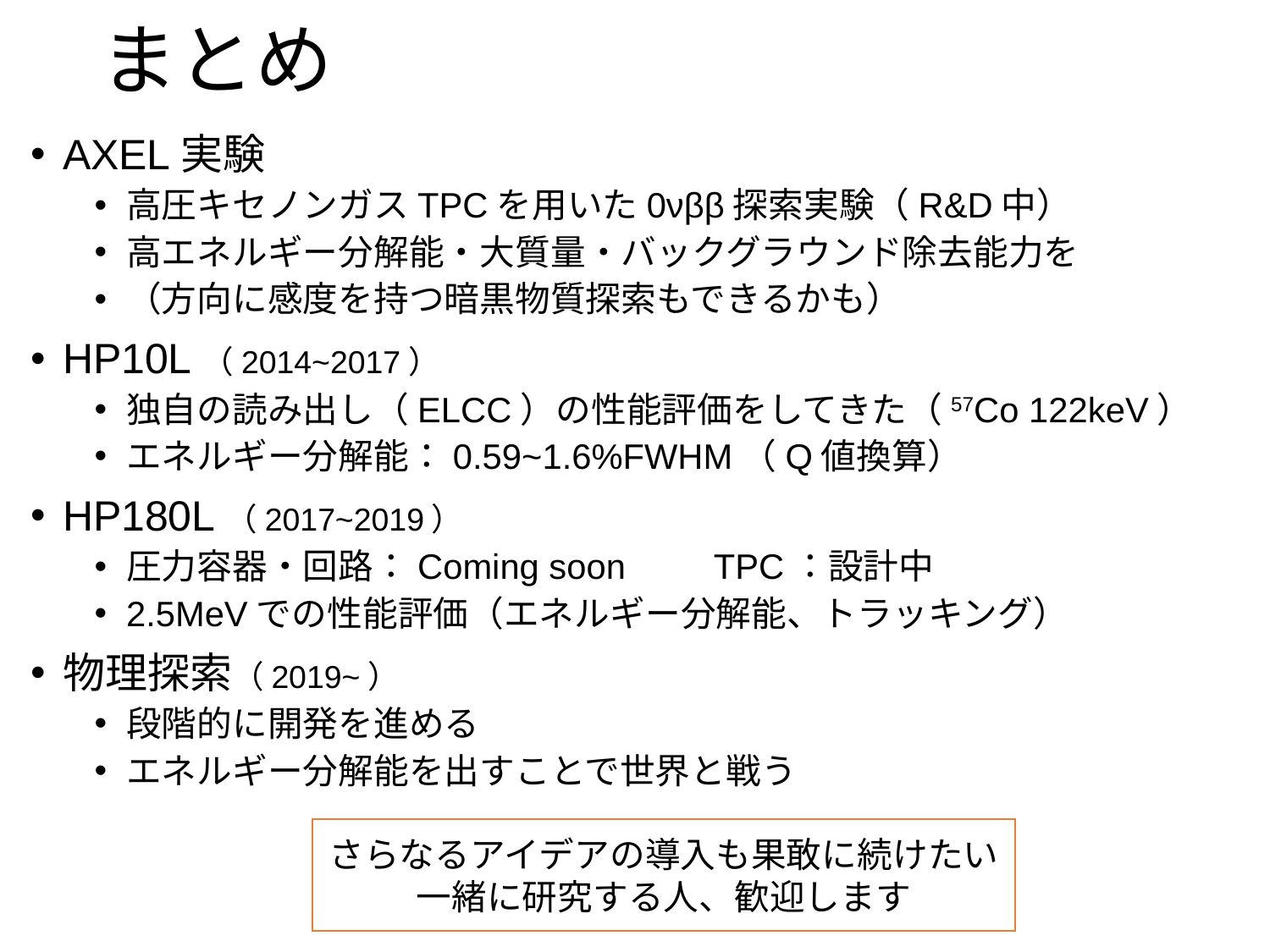

# まとめ
AXEL実験
高圧キセノンガスTPCを用いた0νββ探索実験（R&D中）
高エネルギー分解能・大質量・バックグラウンド除去能力を
（方向に感度を持つ暗黒物質探索もできるかも）
HP10L（2014~2017）
独自の読み出し（ELCC）の性能評価をしてきた（57Co 122keV）
エネルギー分解能：0.59~1.6%FWHM（Q値換算）
HP180L（2017~2019）
圧力容器・回路：Coming soon　　TPC：設計中
2.5MeVでの性能評価（エネルギー分解能、トラッキング）
物理探索（2019~）
段階的に開発を進める
エネルギー分解能を出すことで世界と戦う
さらなるアイデアの導入も果敢に続けたい
一緒に研究する人、歓迎します